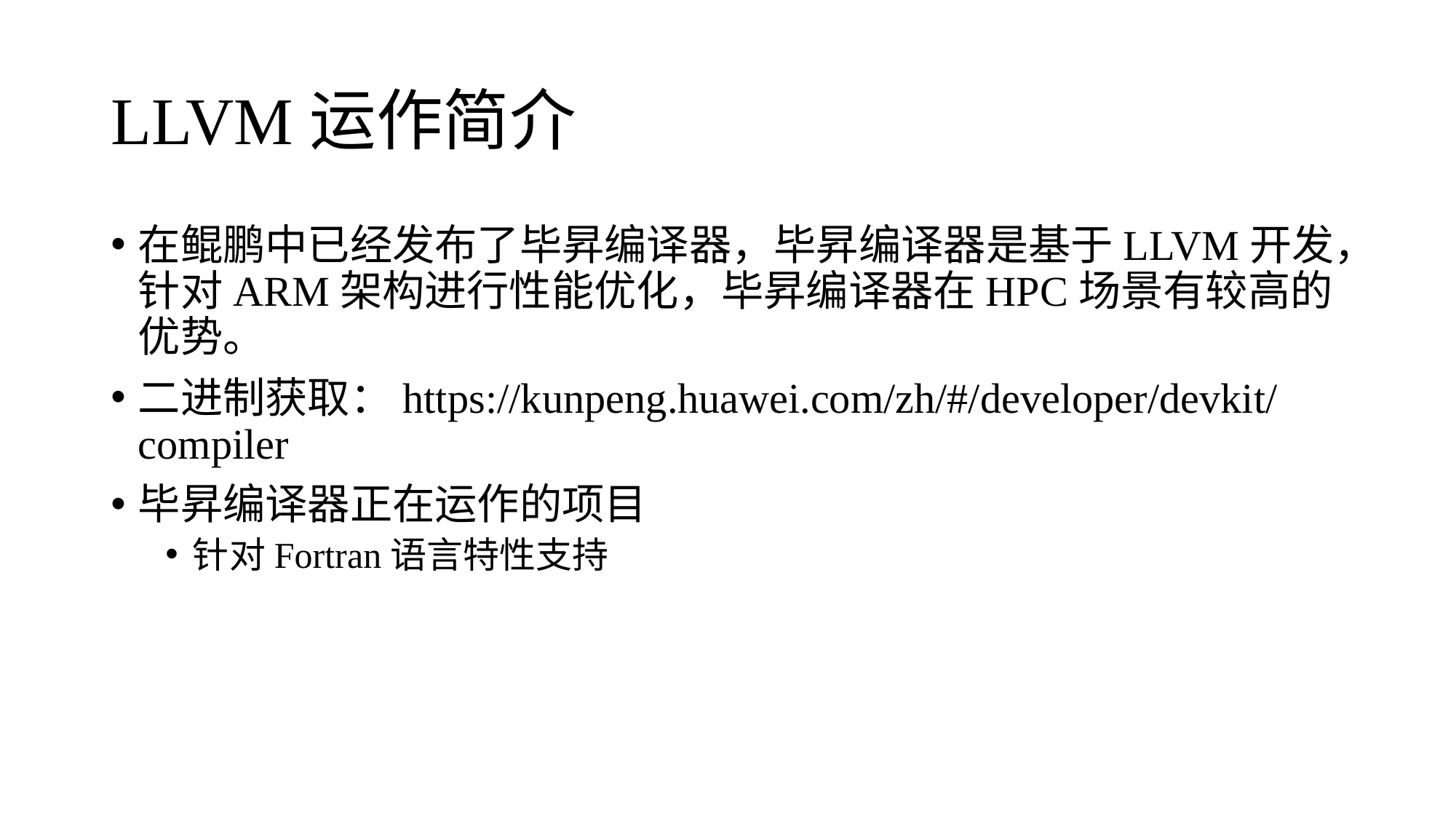

# LLVM运作简介
在鲲鹏中已经发布了毕昇编译器，毕昇编译器是基于LLVM开发，针对ARM架构进行性能优化，毕昇编译器在HPC场景有较高的优势。
二进制获取：https://kunpeng.huawei.com/zh/#/developer/devkit/compiler
毕昇编译器正在运作的项目
针对Fortran语言特性支持